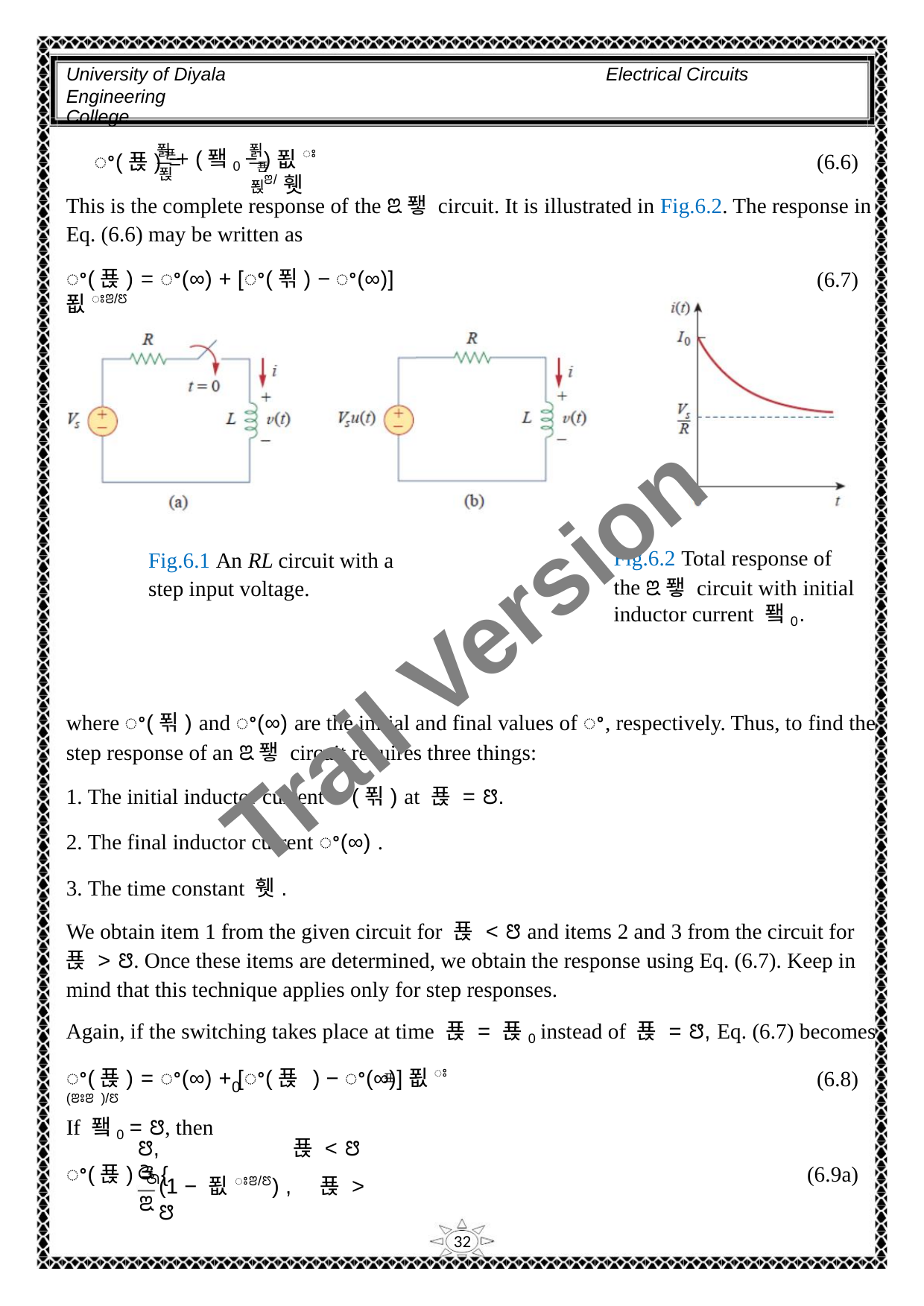

University of Diyala
Engineering College
Electrical Circuits
푉
푉
푠
푅
)푒ꢁꢂ/휏
푠
ꢀ(푡) =
+ (퐼0 −
(6.6)
푅
This is the complete response of the ꢃ퐿 circuit. It is illustrated in Fig.6.2. The response in
Eq. (6.6) may be written as
ꢀ(푡) = ꢀ(∞) + [ꢀ(푂) − ꢀ(∞)]푒ꢁꢂ/ꢄ
(6.7)
Fig.6.2 Total response of
ꢃ퐿 circuit with initial
Fig.6.1 An RL circuit with a
step input voltage.
the
inductor current 퐼0.
Trail Version
Trail Version
Trail Version
Trail Version
Trail Version
Trail Version
Trail Version
Trail Version
Trail Version
Trail Version
Trail Version
Trail Version
Trail Version
where ꢀ(푂) and ꢀ(∞) are the initial and final values of ꢀ, respectively. Thus, to find the
step response of an ꢃ퐿 circuit requires three things:
1. The initial inductor current ꢀ(푂) at 푡 = ꢅ.
2. The final inductor current ꢀ(∞) .
3. The time constant 휏.
We obtain item 1 from the given circuit for 푡 < ꢅ and items 2 and 3 from the circuit for
푡 > ꢅ. Once these items are determined, we obtain the response using Eq. (6.7). Keep in
mind that this technique applies only for step responses.
Again, if the switching takes place at time 푡 = 푡0 instead of 푡 = ꢅ, Eq. (6.7) becomes
ꢀ(푡) = ꢀ(∞) + [ꢀ(푡 ) − ꢀ(∞)]푒ꢁ(ꢂꢁꢂ )/ꢄ
If 퐼0 = ꢅ, then
(6.8)
표
0
ꢅ,
푡 < ꢅ
ꢆ
ꢀ(푡) = {
(6.9a)
ꢇ
ꢃ
(1 − 푒ꢁꢂ/ꢄ) , 푡 > ꢅ
32